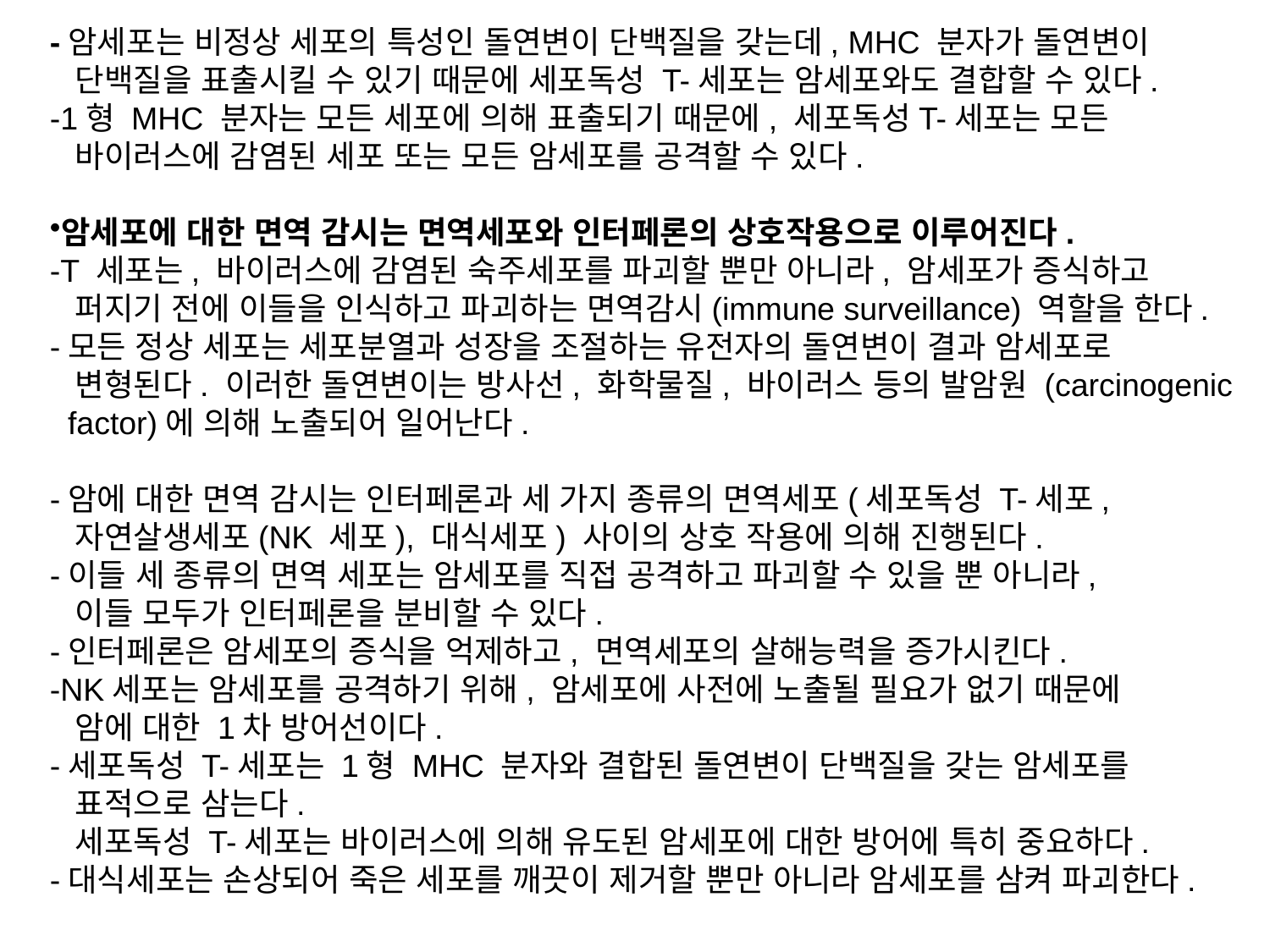

-암세포는 비정상 세포의 특성인 돌연변이 단백질을 갖는데, MHC 분자가 돌연변이
  단백질을 표출시킬 수 있기 때문에 세포독성 T-세포는 암세포와도 결합할 수 있다.
-1형 MHC 분자는 모든 세포에 의해 표출되기 때문에, 세포독성T-세포는 모든
  바이러스에 감염된 세포 또는 모든 암세포를 공격할 수 있다.

암세포에 대한 면역 감시는 면역세포와 인터페론의 상호작용으로 이루어진다.
-T 세포는, 바이러스에 감염된 숙주세포를 파괴할 뿐만 아니라, 암세포가 증식하고
  퍼지기 전에 이들을 인식하고 파괴하는 면역감시(immune surveillance) 역할을 한다.
-모든 정상 세포는 세포분열과 성장을 조절하는 유전자의 돌연변이 결과 암세포로
  변형된다. 이러한 돌연변이는 방사선, 화학물질, 바이러스 등의 발암원 (carcinogenic
  factor)에 의해 노출되어 일어난다.

-암에 대한 면역 감시는 인터페론과 세 가지 종류의 면역세포(세포독성 T-세포,
  자연살생세포(NK 세포), 대식세포) 사이의 상호 작용에 의해 진행된다.
-이들 세 종류의 면역 세포는 암세포를 직접 공격하고 파괴할 수 있을 뿐 아니라,
  이들 모두가 인터페론을 분비할 수 있다.
-인터페론은 암세포의 증식을 억제하고, 면역세포의 살해능력을 증가시킨다.
-NK세포는 암세포를 공격하기 위해, 암세포에 사전에 노출될 필요가 없기 때문에
  암에 대한 1차 방어선이다.
-세포독성 T-세포는 1형 MHC 분자와 결합된 돌연변이 단백질을 갖는 암세포를
  표적으로 삼는다.
  세포독성 T-세포는 바이러스에 의해 유도된 암세포에 대한 방어에 특히 중요하다.
-대식세포는 손상되어 죽은 세포를 깨끗이 제거할 뿐만 아니라 암세포를 삼켜 파괴한다.